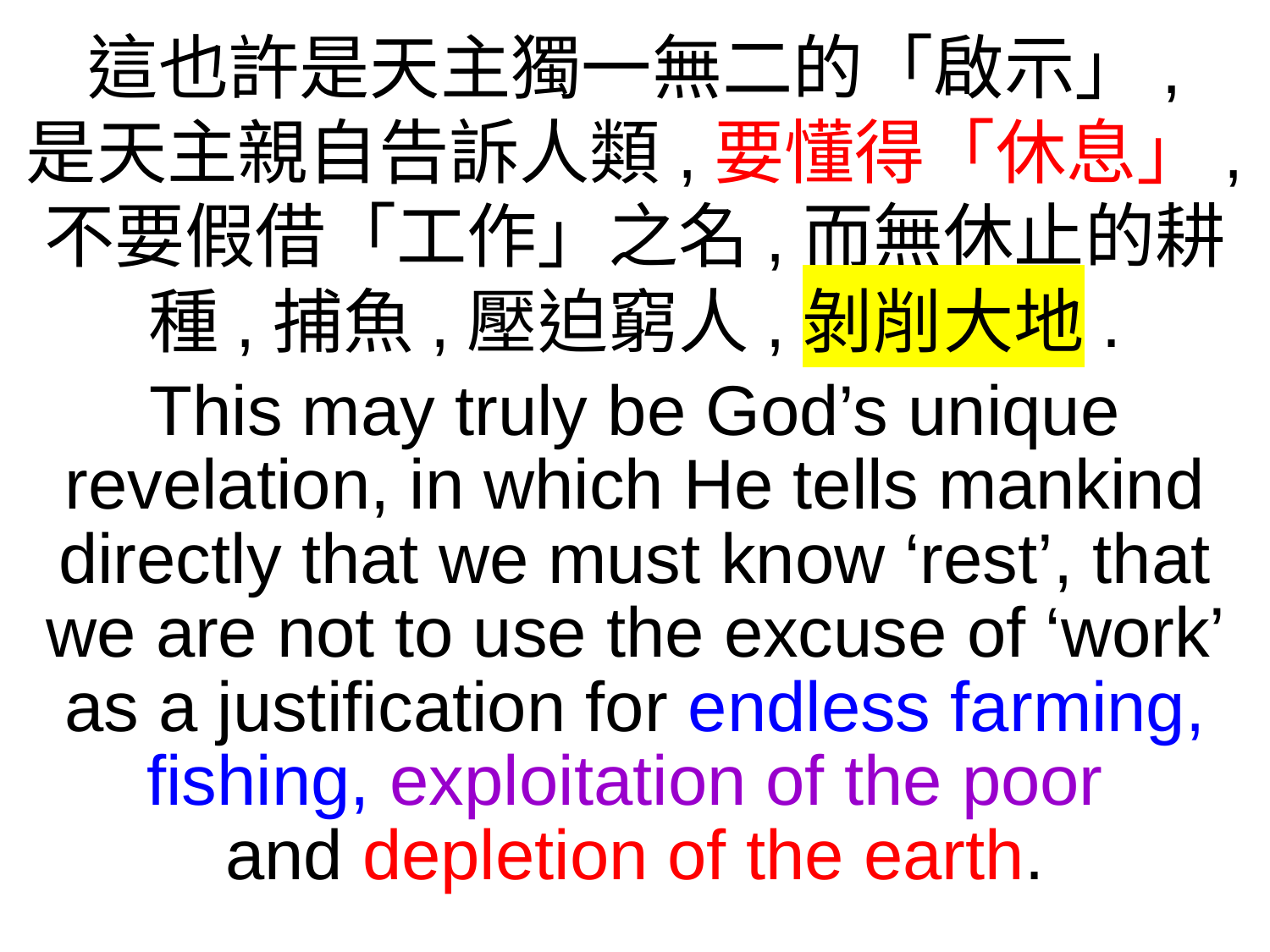

這也許是天主獨一無二的「啟示」,
是天主親自告訴人類,要懂得「休息」,
不要假借「工作」之名,而無休止的耕種,捕魚,壓迫窮人,剝削大地.
This may truly be God’s unique revelation, in which He tells mankind directly that we must know ‘rest’, that we are not to use the excuse of ‘work’ as a justification for endless farming, fishing, exploitation of the poor
and depletion of the earth.